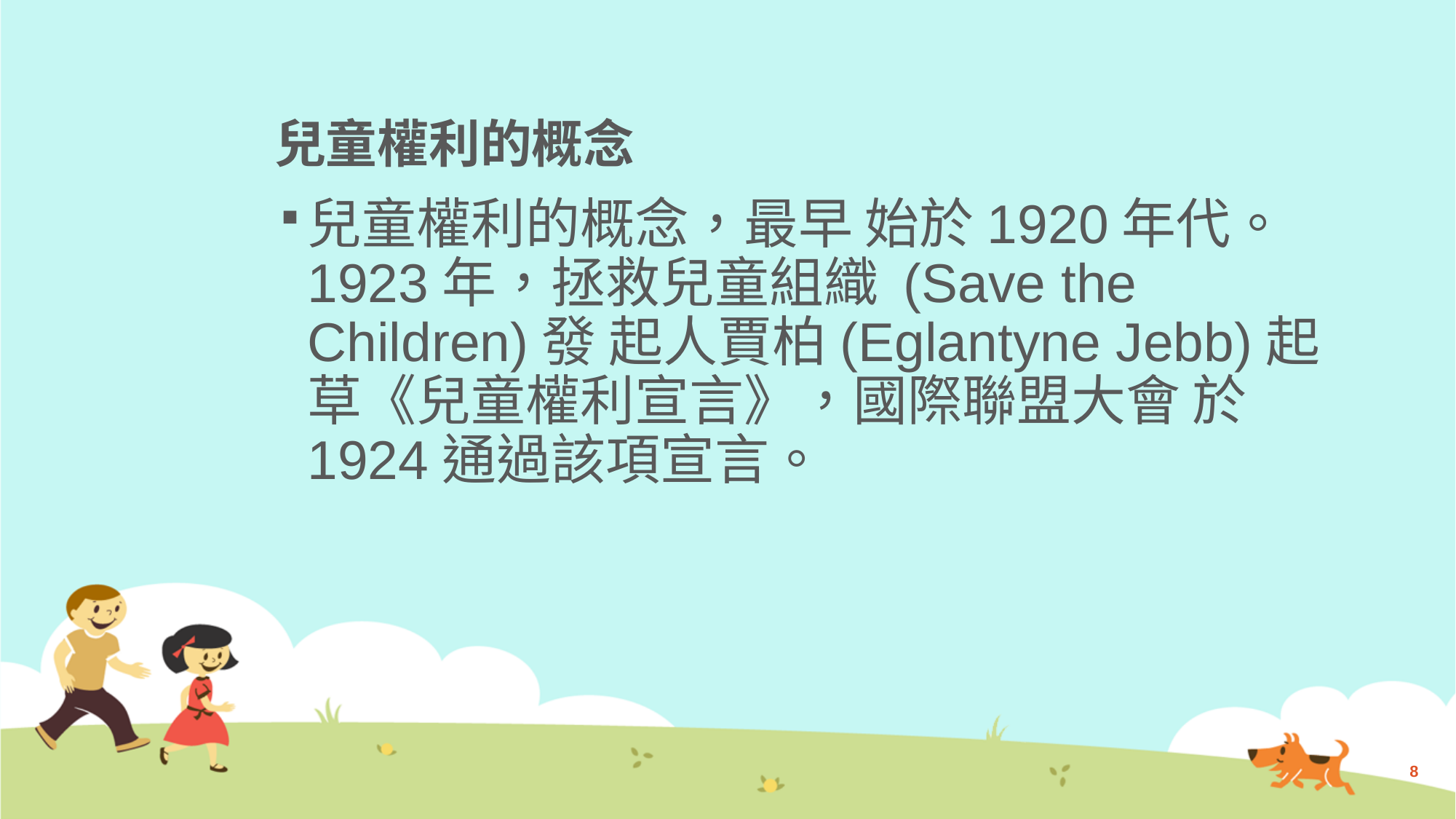

# 兒童權利的概念
兒童權利的概念，最早 始於1920年代。 1923年，拯救兒童組織 (Save the Children)發 起人賈柏(Eglantyne Jebb)起草《兒童權利宣言》，國際聯盟大會 於1924通過該項宣言。
8